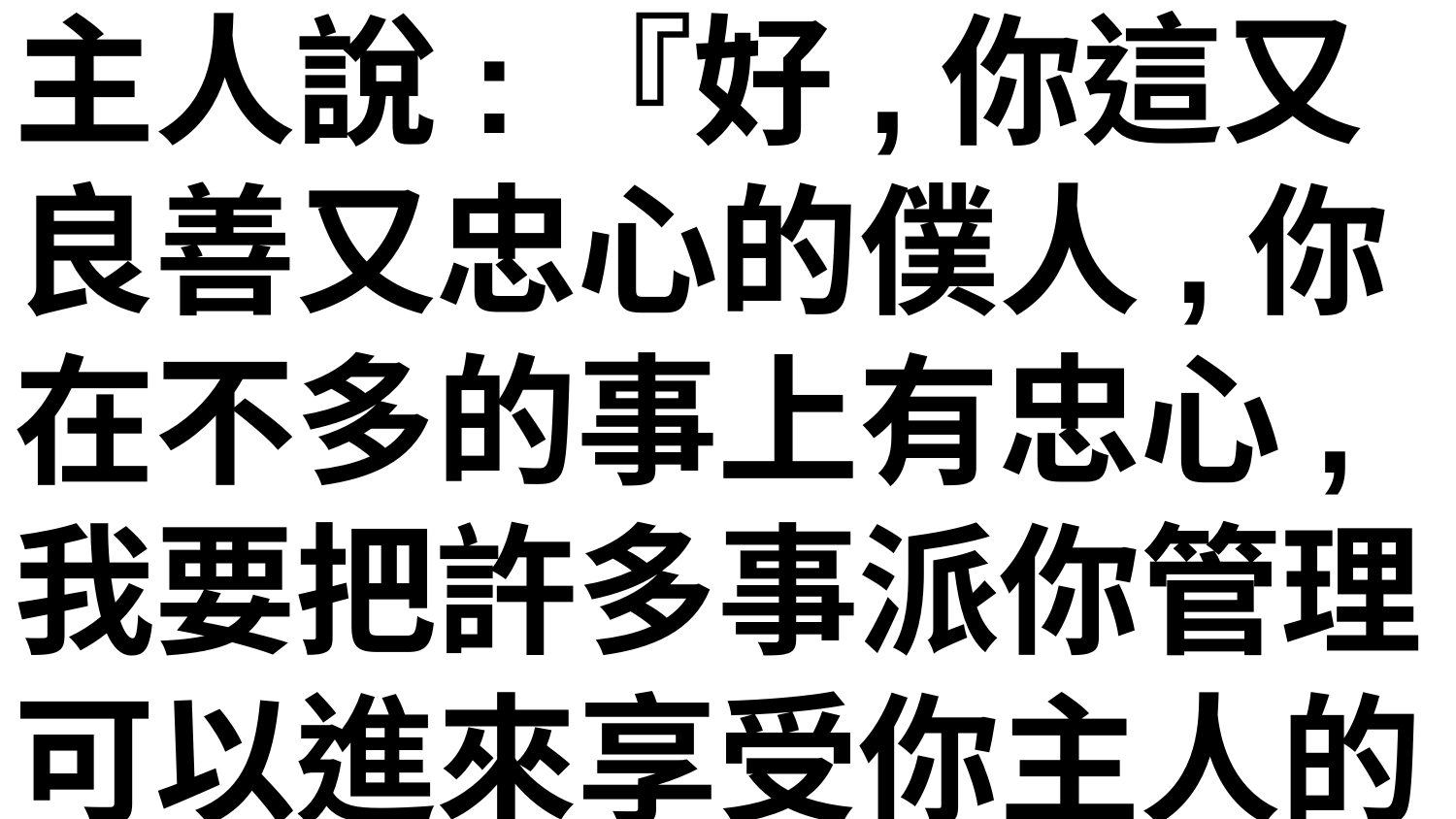

主人說:『好,你這又良善又忠心的僕人,你在不多的事上有忠心,我要把許多事派你管理.可以進來享受你主人的快樂!』